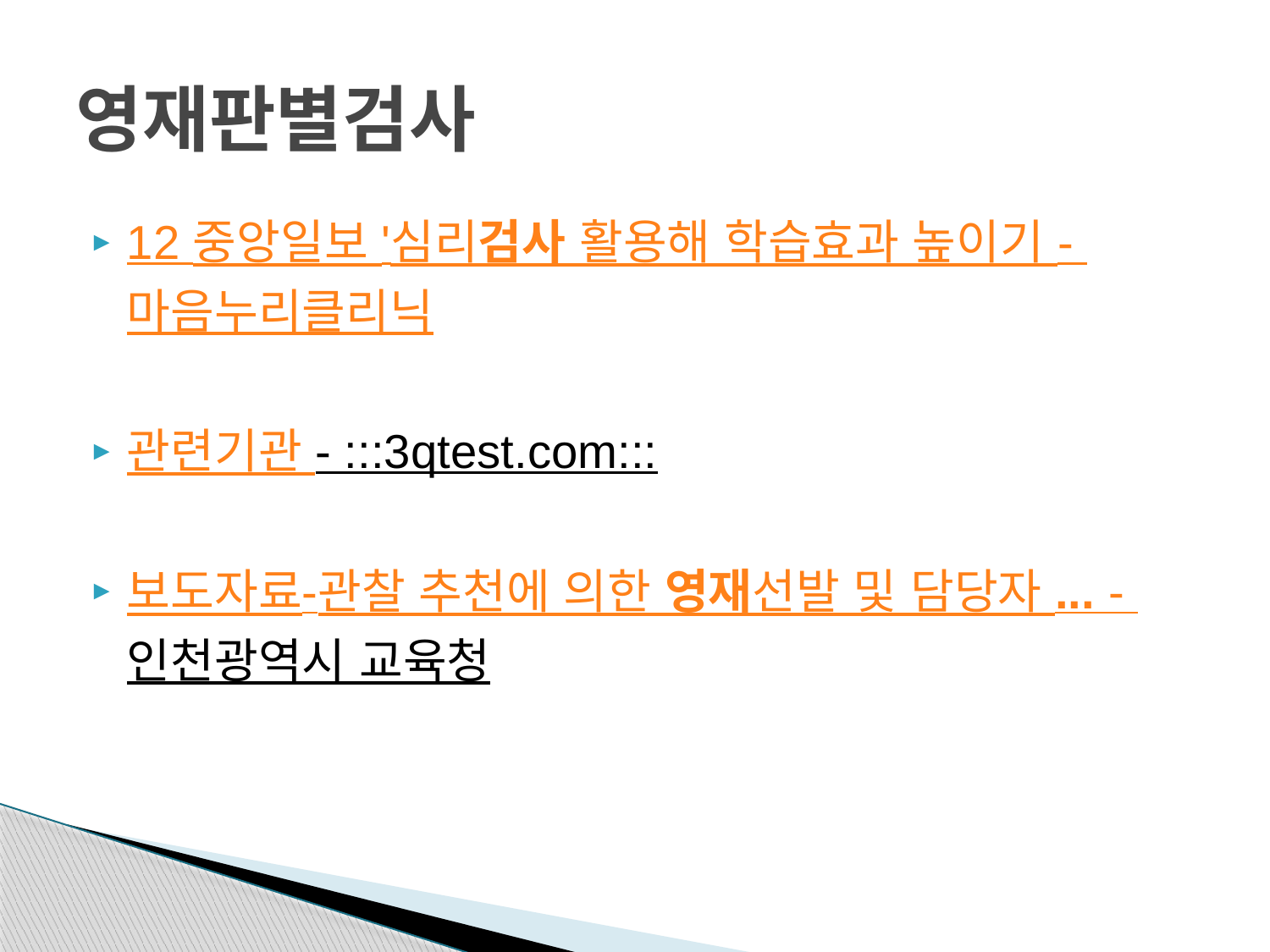

# 영재판별검사
12 중앙일보 '심리검사 활용해 학습효과 높이기 - 마음누리클리닉

관련기관 - :::3qtest.com:::

보도자료-관찰 추천에 의한 영재선발 및 담당자 ... - 인천광역시 교육청